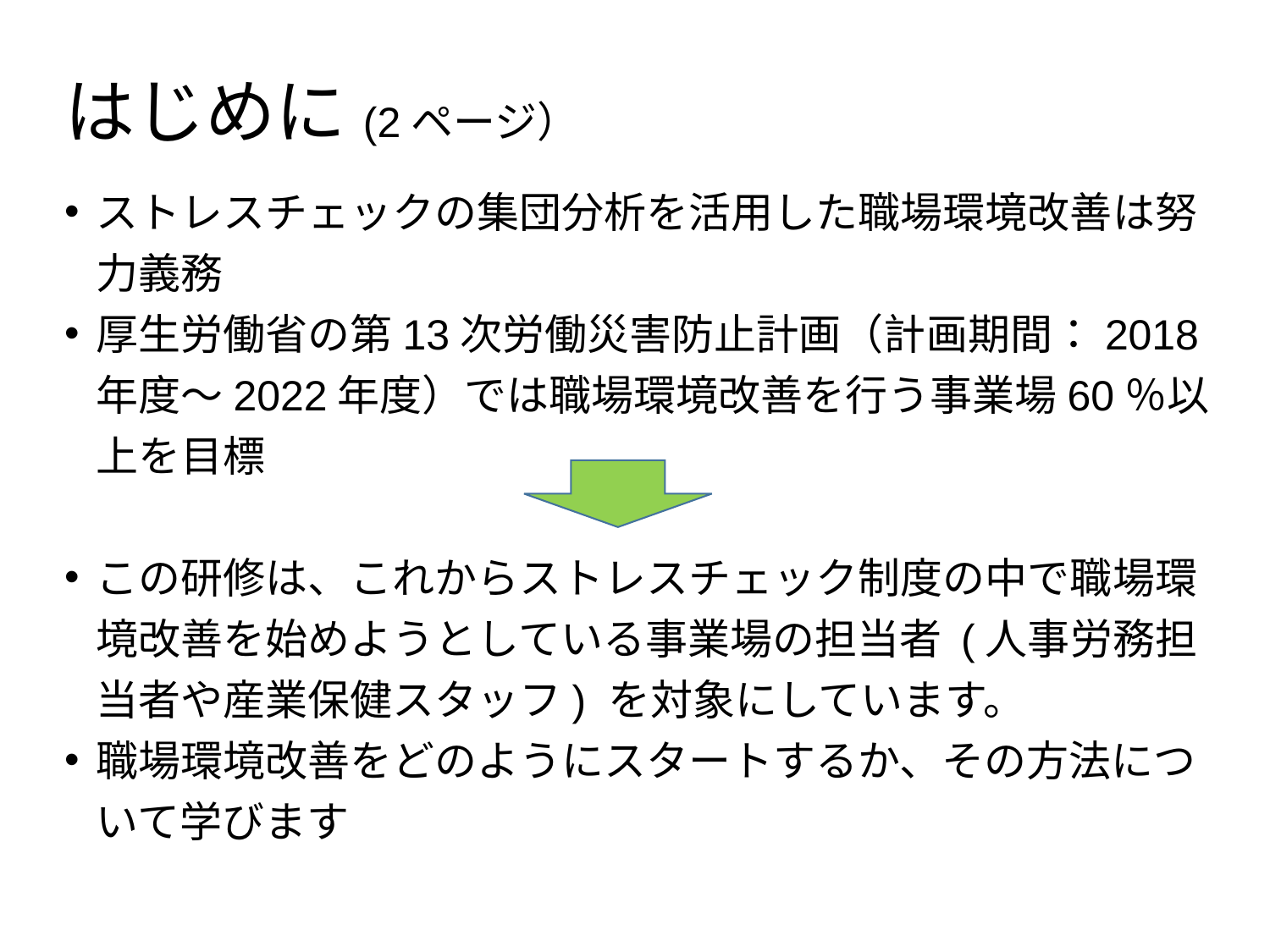

# はじめに(2ページ）
ストレスチェックの集団分析を活用した職場環境改善は努力義務
厚生労働省の第13次労働災害防止計画（計画期間：2018年度～2022年度）では職場環境改善を行う事業場60％以上を目標

この研修は、これからストレスチェック制度の中で職場環境改善を始めようとしている事業場の担当者 (人事労務担当者や産業保健スタッフ) を対象にしています。
職場環境改善をどのようにスタートするか、その方法について学びます